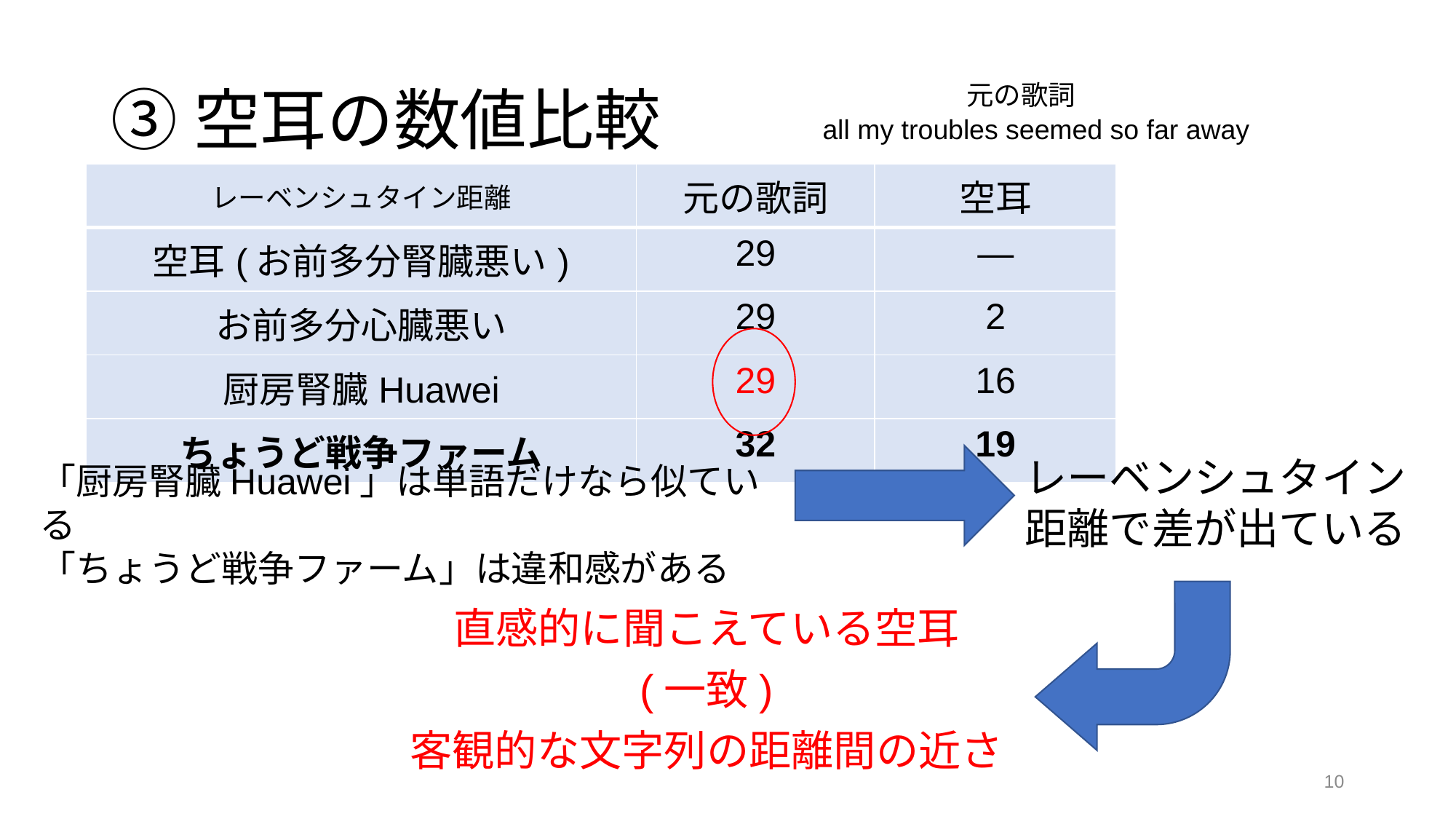

# ③空耳の数値比較
元の歌詞
all my troubles seemed so far away
| レーベンシュタイン距離 | 元の歌詞 | 空耳 |
| --- | --- | --- |
| 空耳(お前多分腎臓悪い) | 29 | ― |
| お前多分心臓悪い | 29 | 2 |
| 厨房腎臓Huawei | 29 | 16 |
| ちょうど戦争ファーム | 32 | 19 |

レーベンシュタイン距離で差が出ている
「厨房腎臓Huawei」は単語だけなら似ている
「ちょうど戦争ファーム」は違和感がある

直感的に聞こえている空耳
(一致)
客観的な文字列の距離間の近さ
10